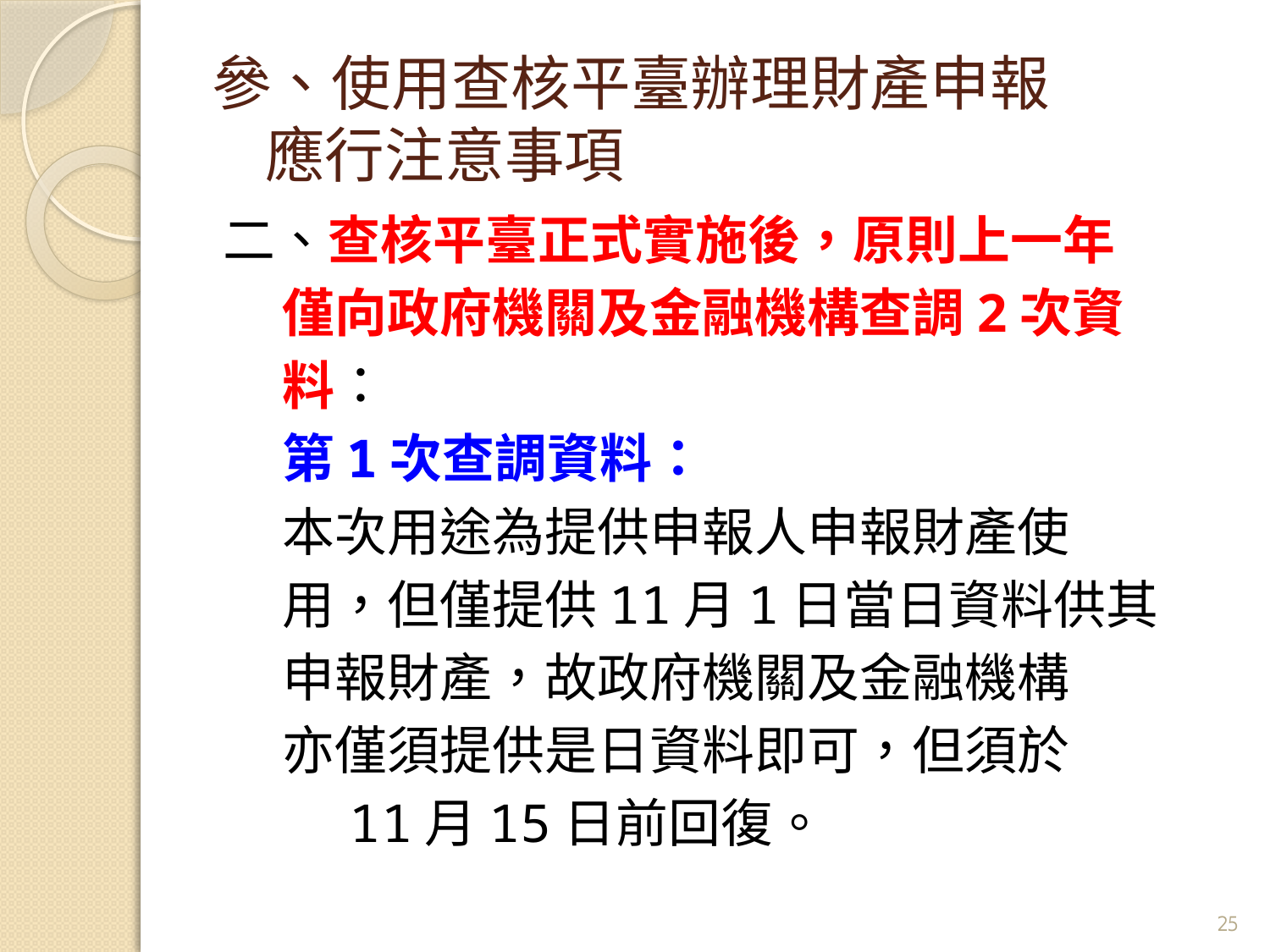

# 參、使用查核平臺辦理財產申報 應行注意事項
二、查核平臺正式實施後，原則上一年
    僅向政府機關及金融機構查調2次資
    料：
    第1次查調資料：
    本次用途為提供申報人申報財產使
    用，但僅提供11月1日當日資料供其
    申報財產，故政府機關及金融機構
    亦僅須提供是日資料即可，但須於
    11月15日前回復。
25